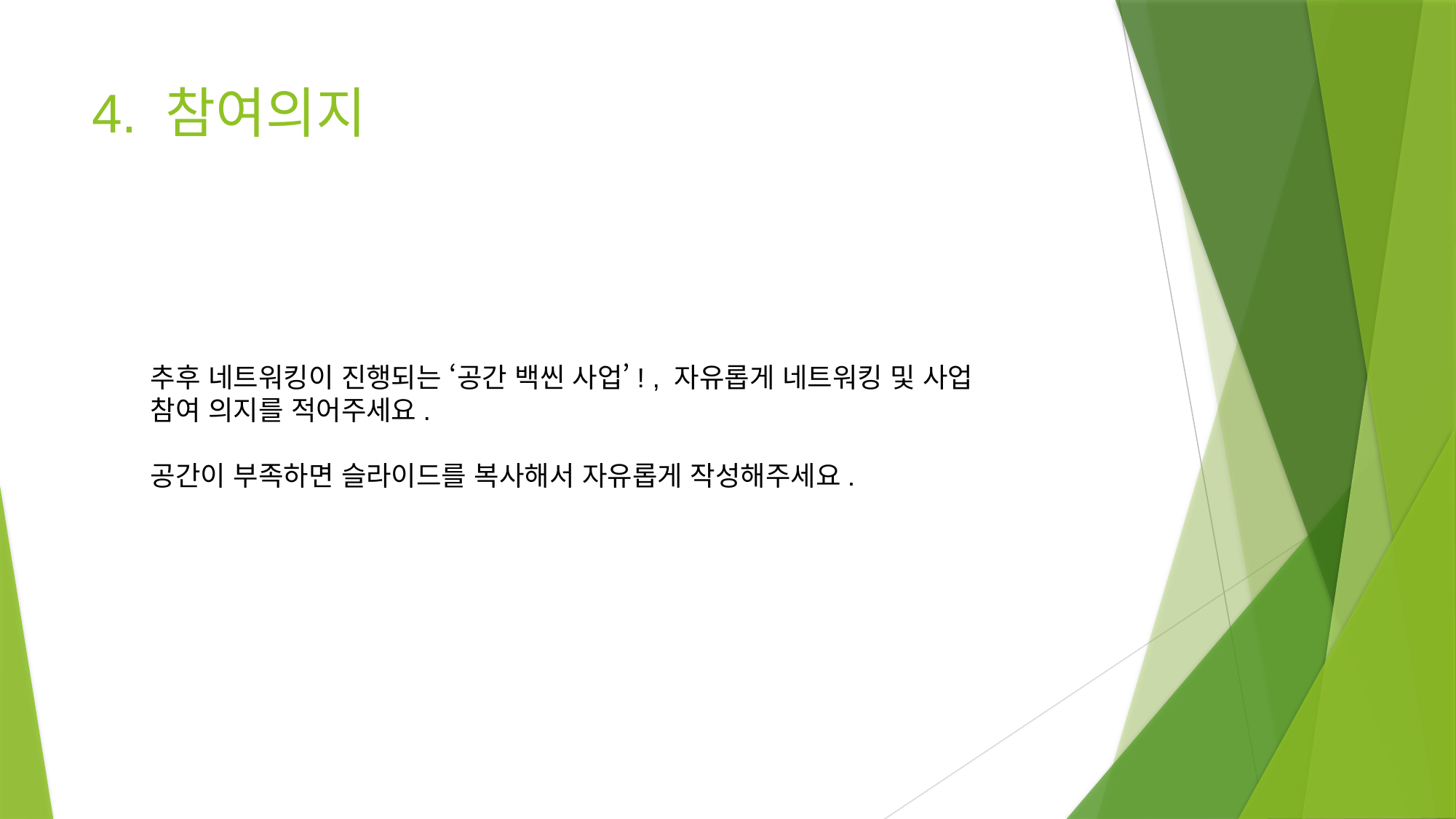

# 4. 참여의지
추후 네트워킹이 진행되는 ‘공간 백씬 사업’! , 자유롭게 네트워킹 및 사업 참여 의지를 적어주세요.

공간이 부족하면 슬라이드를 복사해서 자유롭게 작성해주세요.